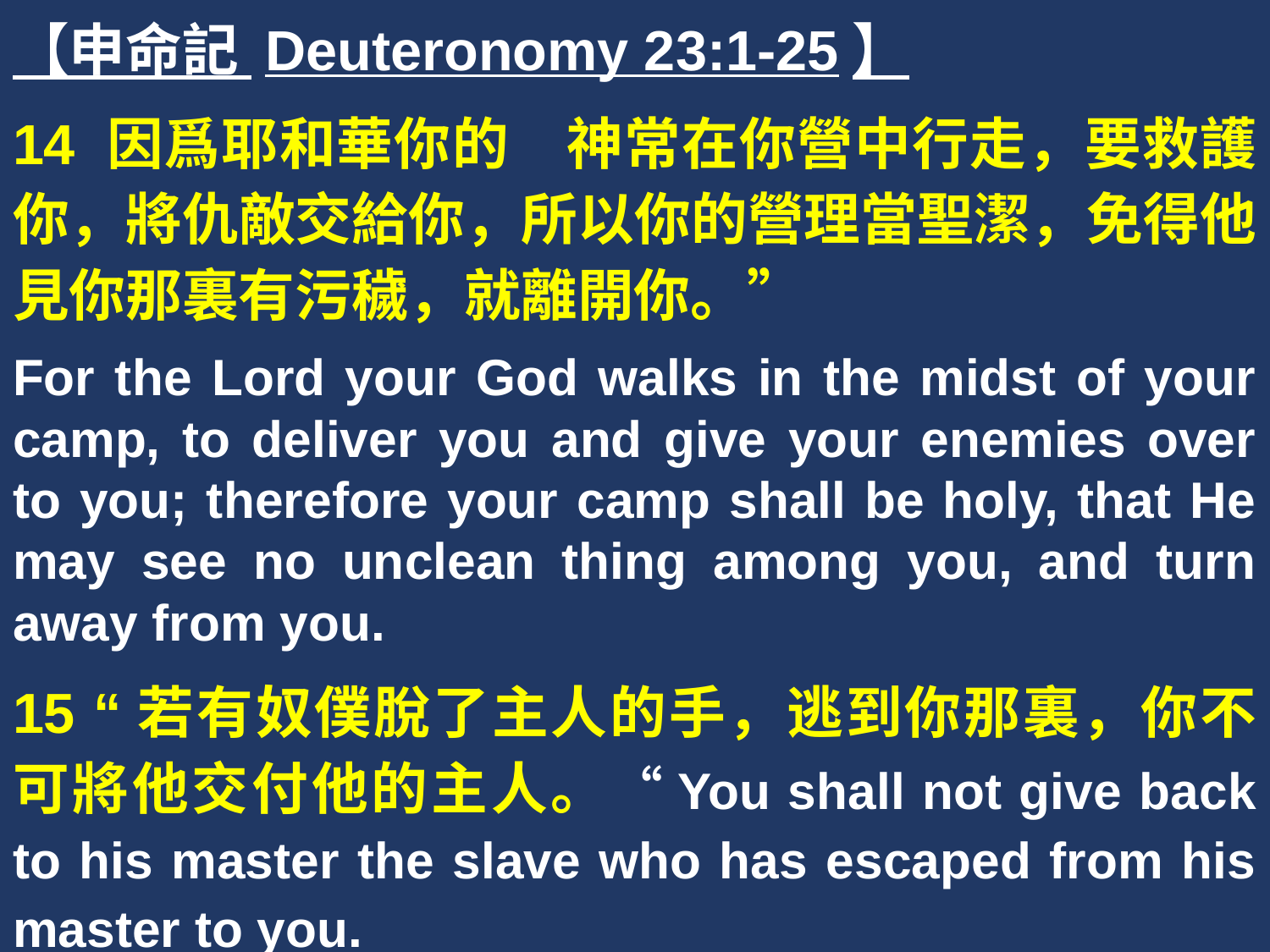

【申命記 Deuteronomy 23:1-25】
14 因爲耶和華你的　神常在你營中行走，要救護你，將仇敵交給你，所以你的營理當聖潔，免得他見你那裏有污穢，就離開你。”
For the Lord your God walks in the midst of your camp, to deliver you and give your enemies over to you; therefore your camp shall be holy, that He may see no unclean thing among you, and turn away from you.
15 “若有奴僕脫了主人的手，逃到你那裏，你不可將他交付他的主人。“You shall not give back to his master the slave who has escaped from his master to you.